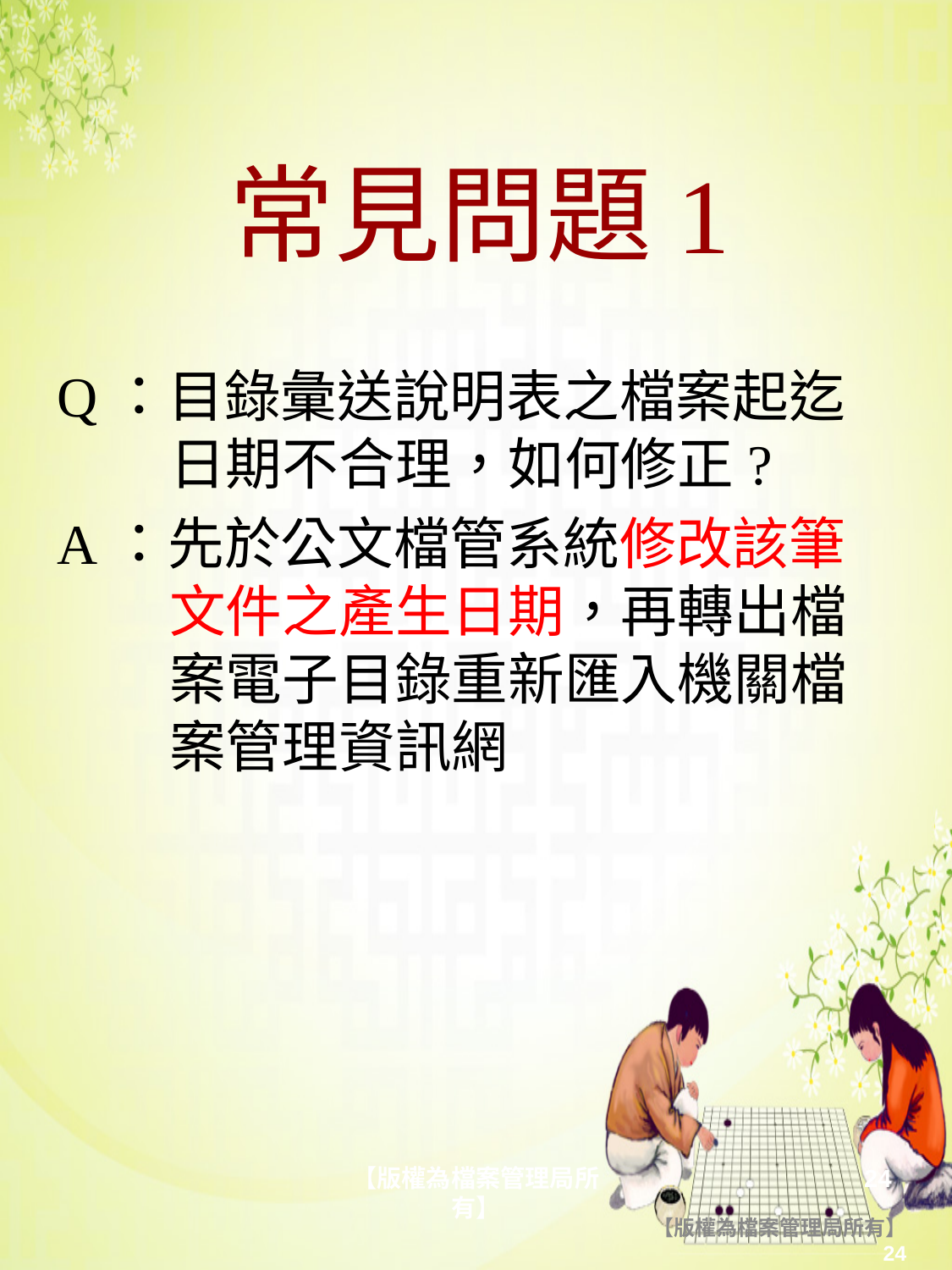

# 常見問題1
Q：目錄彙送說明表之檔案起迄日期不合理，如何修正?
A：先於公文檔管系統修改該筆文件之產生日期，再轉出檔案電子目錄重新匯入機關檔案管理資訊網

【版權為檔案管理局所有】
24
【版權為檔案管理局所有】
24